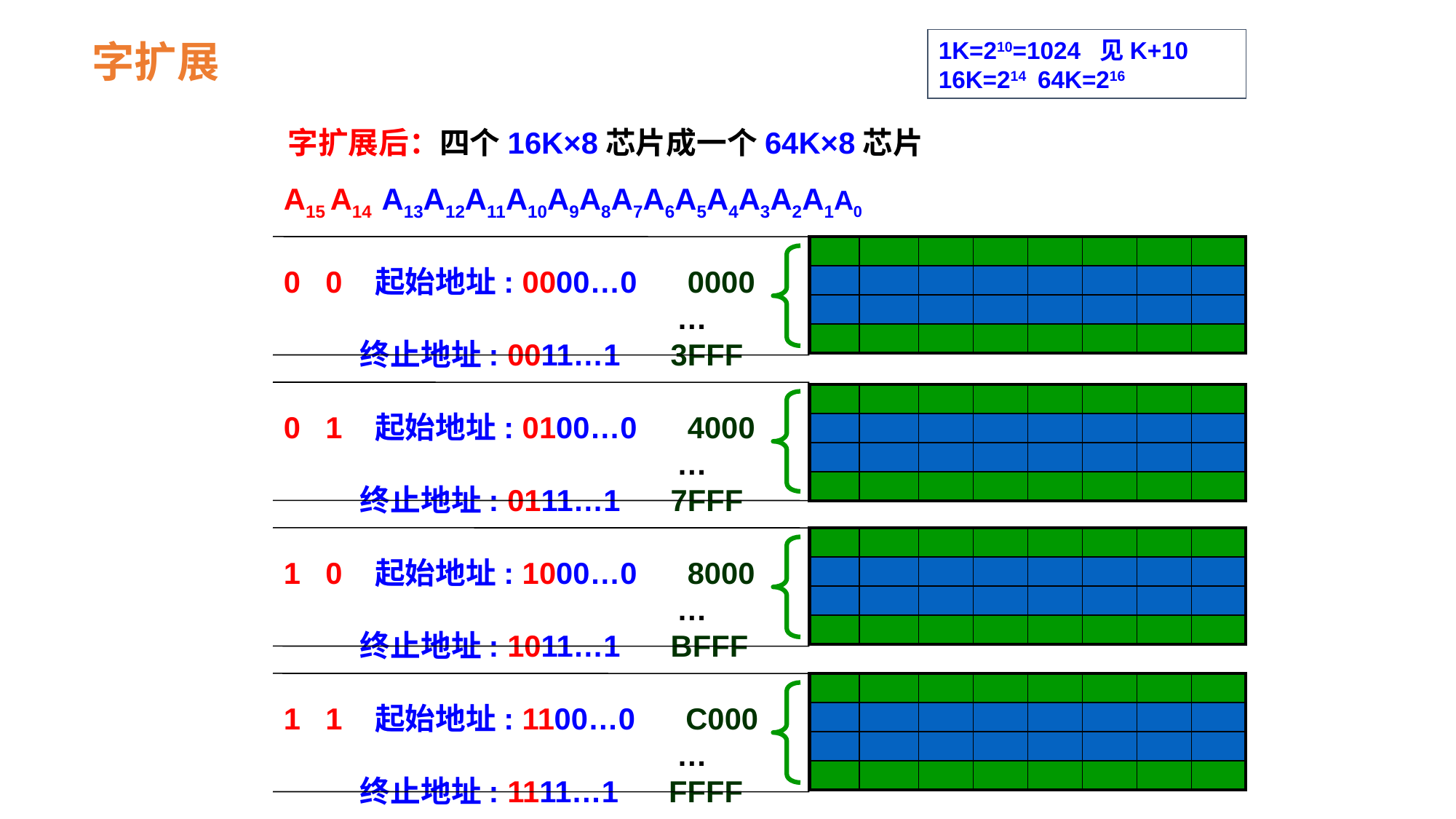

字扩展
1K=210=1024  见K+10
16K=214   64K=216
字扩展后：四个16K×8芯片成一个64K×8芯片
A15 A14  A13A12A11A10A9A8A7A6A5A4A3A2A1A0

0   0   起始地址: 0000…0      0000
                                               …
          终止地址: 0011…1      3FFF

0   1   起始地址: 0100…0      4000
                                               …
          终止地址: 0111…1      7FFF

1   0   起始地址: 1000…0      8000
                                               …
          终止地址: 1011…1      BFFF

1   1   起始地址: 1100…0      C000
                                               …
          终止地址: 1111…1      FFFF

|  |  |  |  |  |  |  |  |
| --- | --- | --- | --- | --- | --- | --- | --- |
|  |  |  |  |  |  |  |  |
|  |  |  |  |  |  |  |  |
|  |  |  |  |  |  |  |  |

|  |  |  |  |  |  |  |  |
| --- | --- | --- | --- | --- | --- | --- | --- |
|  |  |  |  |  |  |  |  |
|  |  |  |  |  |  |  |  |
|  |  |  |  |  |  |  |  |

|  |  |  |  |  |  |  |  |
| --- | --- | --- | --- | --- | --- | --- | --- |
|  |  |  |  |  |  |  |  |
|  |  |  |  |  |  |  |  |
|  |  |  |  |  |  |  |  |

|  |  |  |  |  |  |  |  |
| --- | --- | --- | --- | --- | --- | --- | --- |
|  |  |  |  |  |  |  |  |
|  |  |  |  |  |  |  |  |
|  |  |  |  |  |  |  |  |